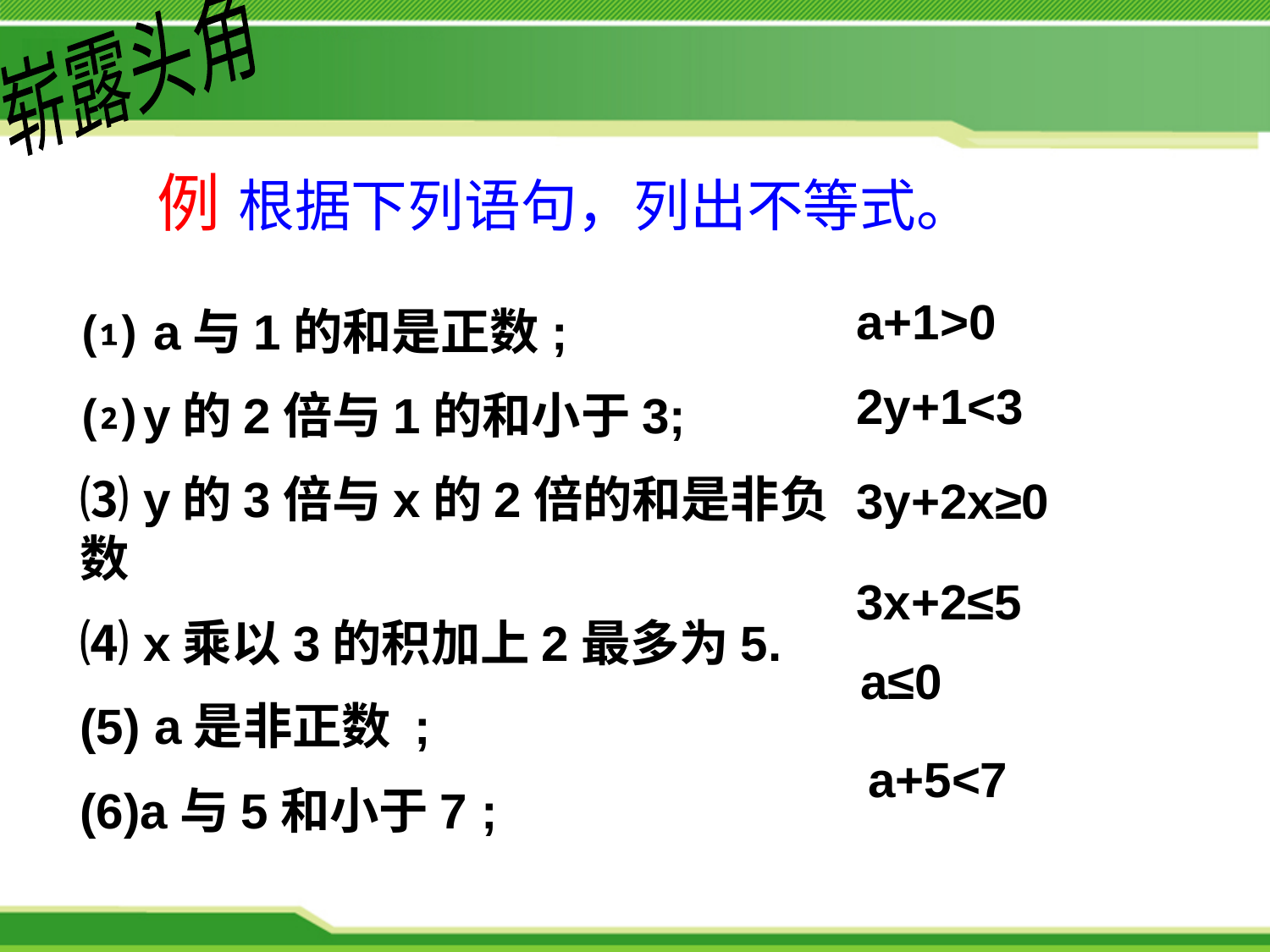

崭露头角
例 根据下列语句，列出不等式。
a+1>0
⑴ a与1的和是正数;
⑵ y的2倍与1的和小于3;
⑶ y的3倍与x的2倍的和是非负数
⑷ x乘以3的积加上2最多为5.
(5) a是非正数 ;
(6)a与5和小于7 ;
2y+1<3
3y+2x≥0
3x+2≤5
a≤0
a+5<7